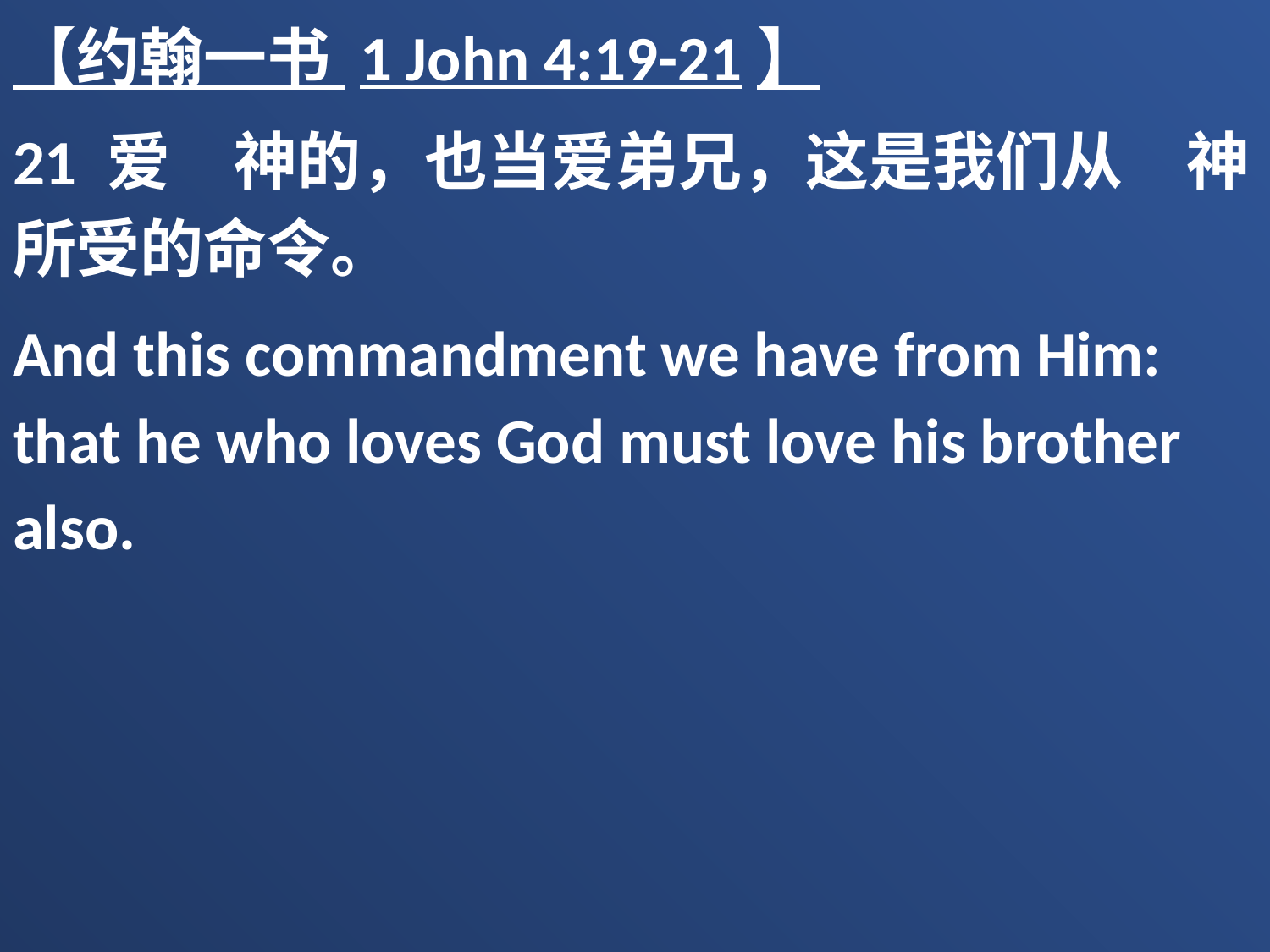

【约翰一书 1 John 4:19-21】
21 爱　神的，也当爱弟兄，这是我们从　神所受的命令。
And this commandment we have from Him: that he who loves God must love his brother also.